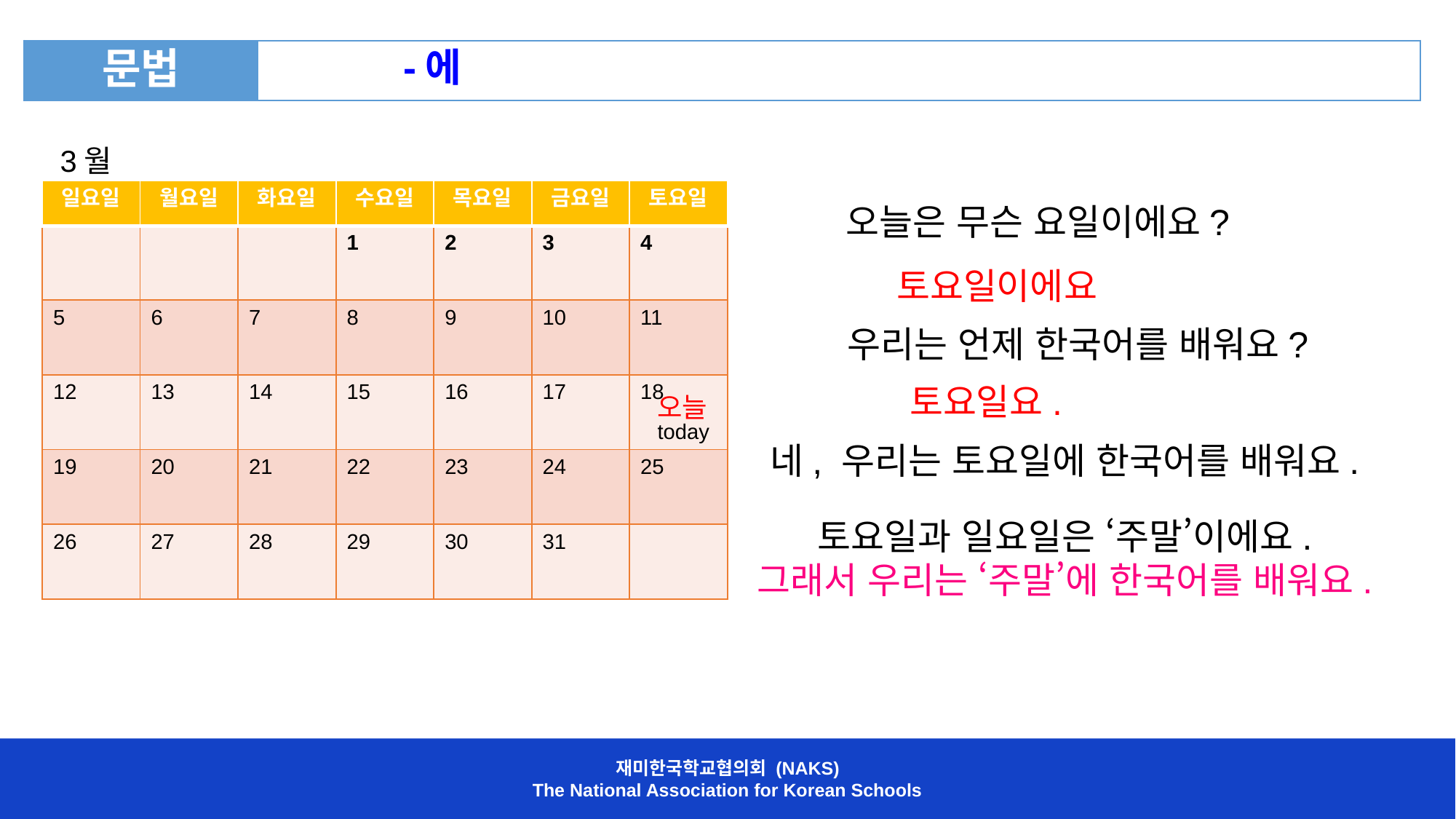

| 문법 | -에 |
| --- | --- |
3월
| 일요일 | 월요일 | 화요일 | 수요일 | 목요일 | 금요일 | 토요일 |
| --- | --- | --- | --- | --- | --- | --- |
오늘은 무슨 요일이에요?
|  |  |  | 1 | 2 | 3 | 4 |
| --- | --- | --- | --- | --- | --- | --- |
| 5 | 6 | 7 | 8 | 9 | 10 | 11 |
| 12 | 13 | 14 | 15 | 16 | 17 | 18 |
| 19 | 20 | 21 | 22 | 23 | 24 | 25 |
| 26 | 27 | 28 | 29 | 30 | 31 |  |
토요일이에요
우리는 언제 한국어를 배워요?
토요일요.
오늘
today
네, 우리는 토요일에 한국어를 배워요.
토요일과 일요일은 ‘주말’이에요.
그래서 우리는 ‘주말’에 한국어를 배워요.
재미한국학교협의회 (NAKS)
The National Association for Korean Schools